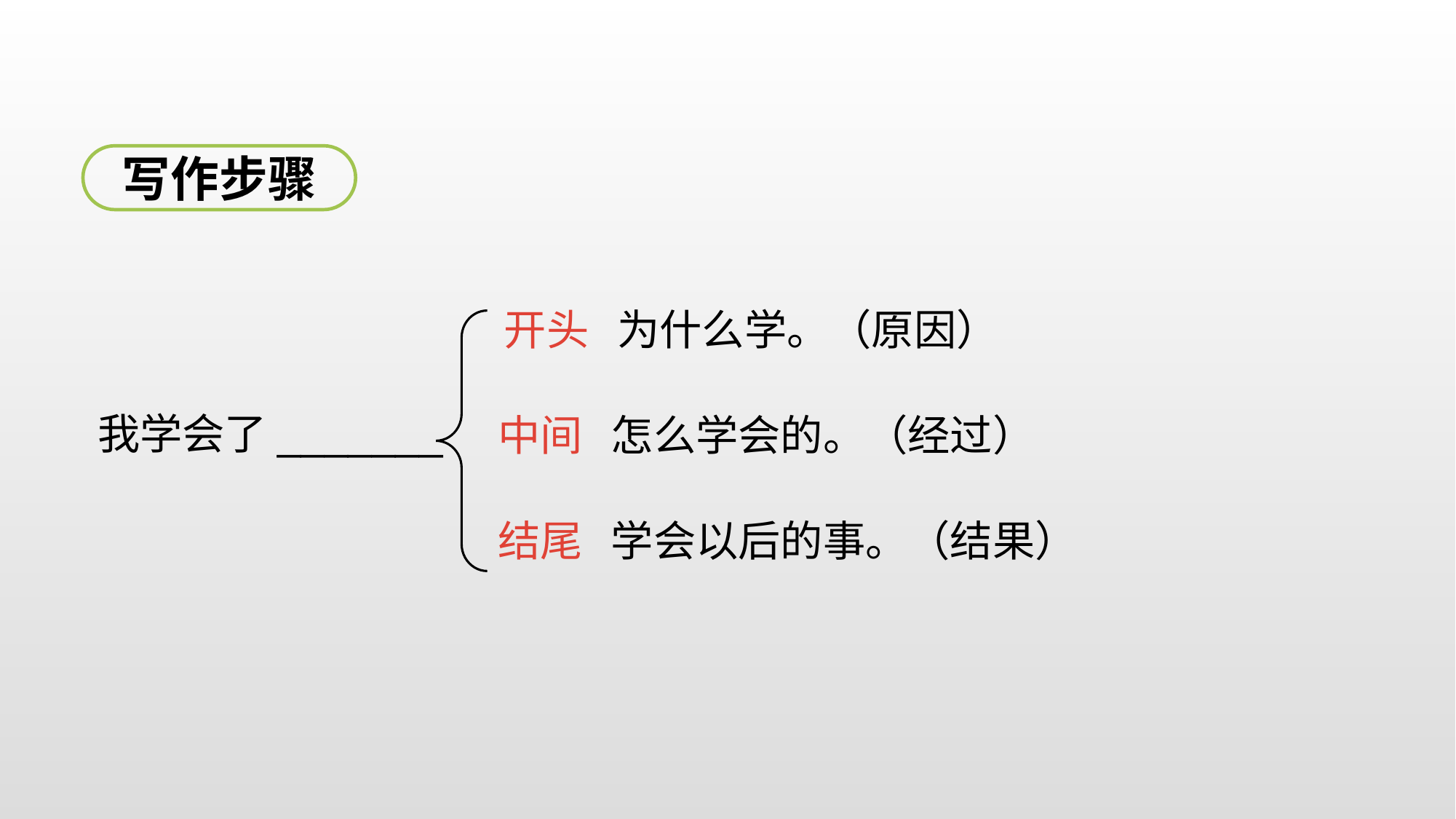

写作步骤
开头   为什么学。（原因）
中间   怎么学会的。（经过）
结尾   学会以后的事。（结果）

我学会了_______